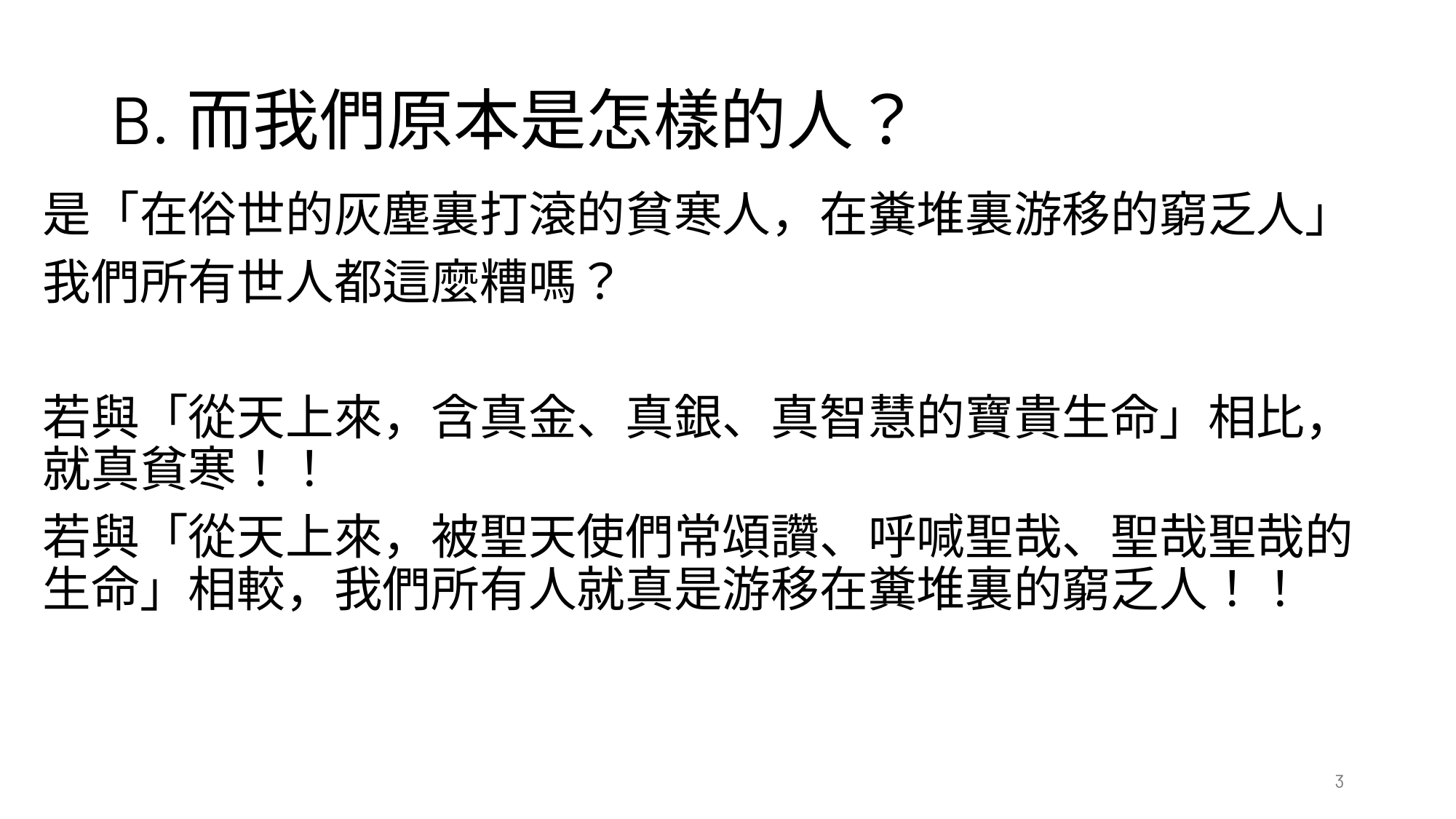

# B.而我們原本是怎樣的人？
是「在俗世的灰塵裏打滾的貧寒人，在糞堆裏游移的窮乏人」
我們所有世人都這麼糟嗎？

若與「從天上來，含真金、真銀、真智慧的寶貴生命」相比，就真貧寒！！
若與「從天上來，被聖天使們常頌讚、呼喊聖哉、聖哉聖哉的生命」相較，我們所有人就真是游移在糞堆裏的窮乏人！！

3